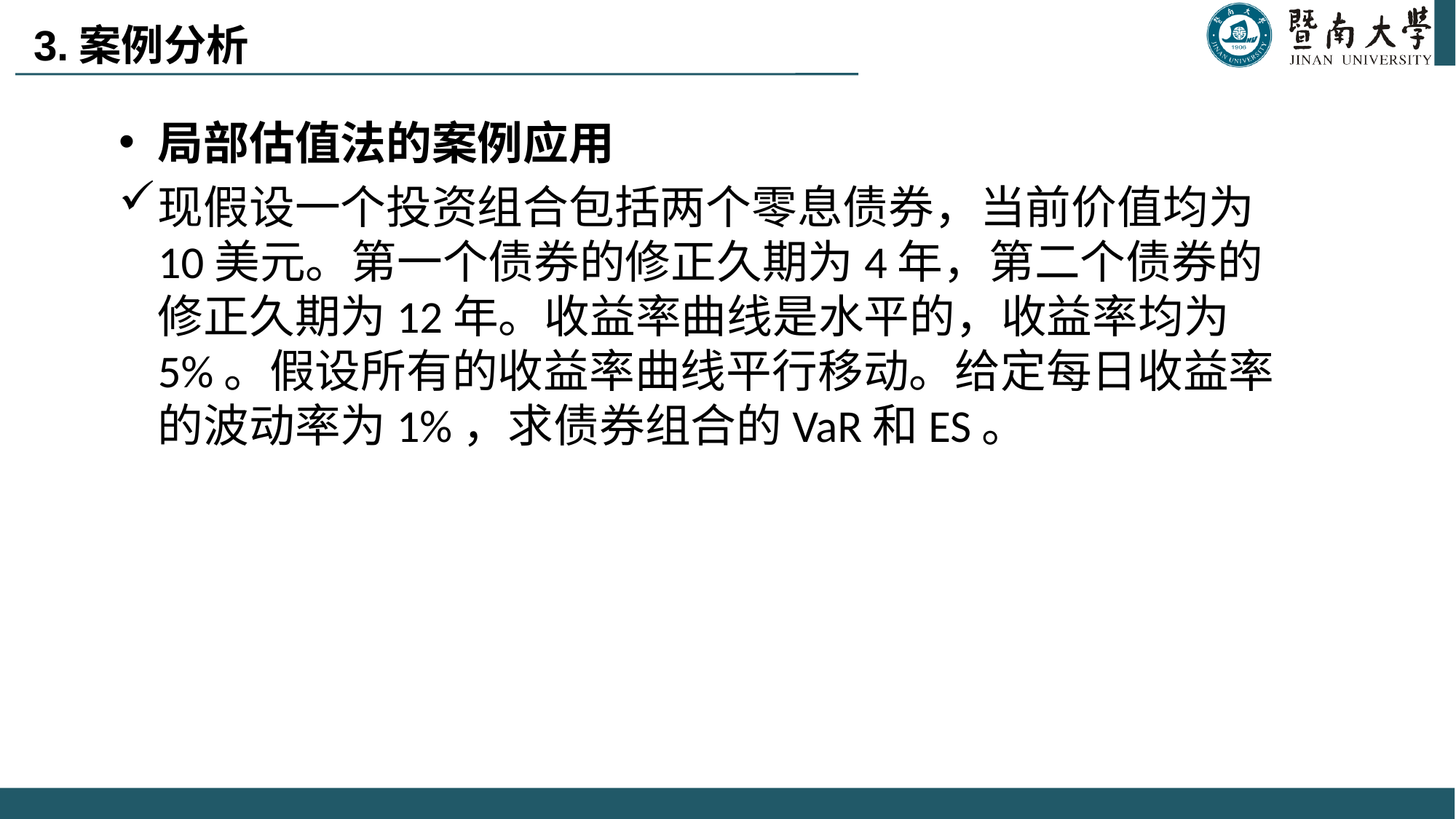

# 3.案例分析
局部估值法的案例应用
现假设一个投资组合包括两个零息债券，当前价值均为10美元。第一个债券的修正久期为4年，第二个债券的修正久期为12年。收益率曲线是水平的，收益率均为5%。假设所有的收益率曲线平行移动。给定每日收益率的波动率为1%，求债券组合的VaR和ES。